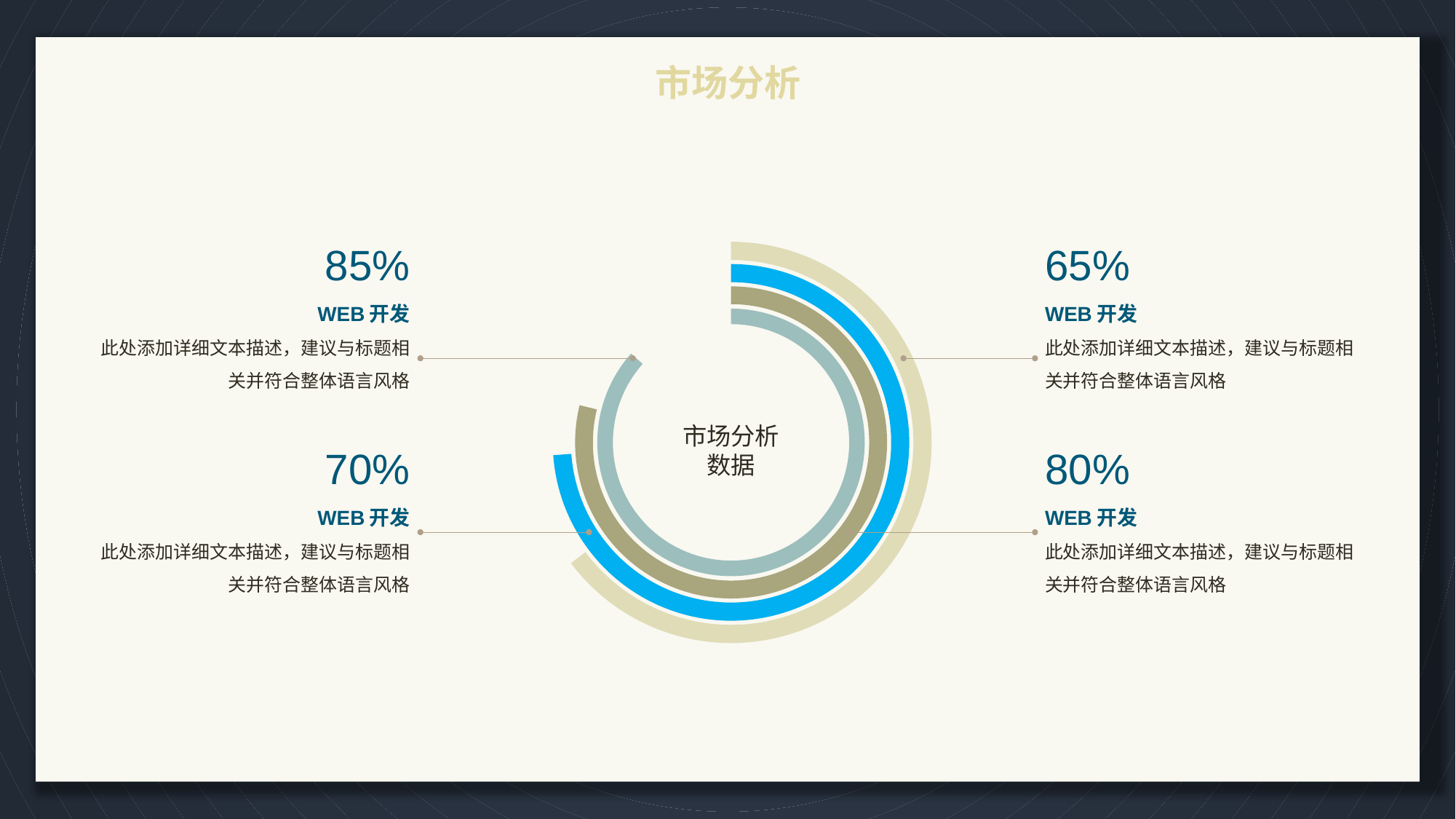

# 市场分析
85%
WEB开发
此处添加详细文本描述，建议与标题相关并符合整体语言风格
70%
WEB开发
此处添加详细文本描述，建议与标题相关并符合整体语言风格
65%
WEB开发
此处添加详细文本描述，建议与标题相关并符合整体语言风格
80%
WEB开发
此处添加详细文本描述，建议与标题相关并符合整体语言风格

市场分析
数据